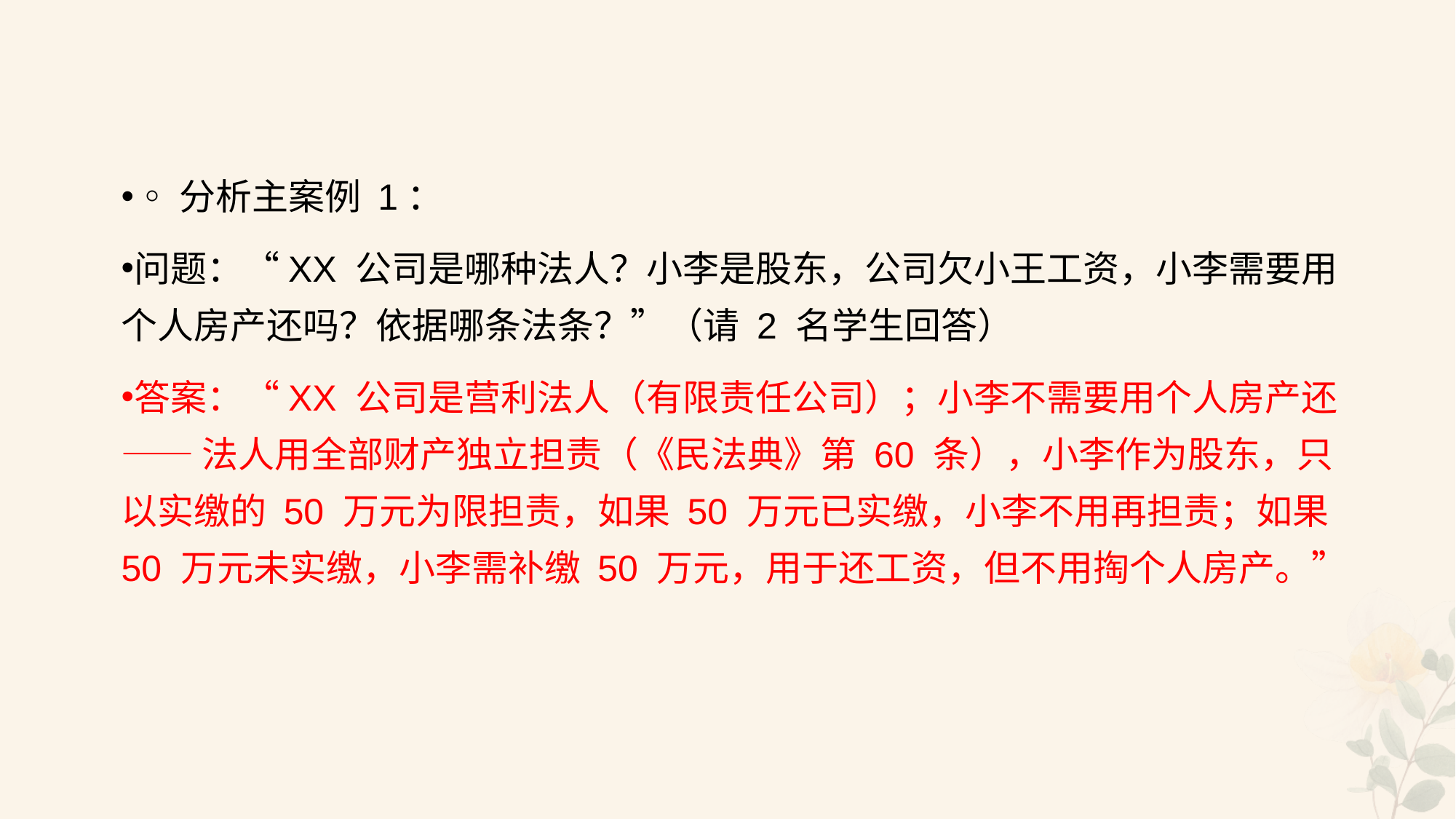

#
◦分析主案例 1：
问题：“XX 公司是哪种法人？小李是股东，公司欠小王工资，小李需要用个人房产还吗？依据哪条法条？”（请 2 名学生回答）
答案：“XX 公司是营利法人（有限责任公司）；小李不需要用个人房产还 —— 法人用全部财产独立担责（《民法典》第 60 条），小李作为股东，只以实缴的 50 万元为限担责，如果 50 万元已实缴，小李不用再担责；如果 50 万元未实缴，小李需补缴 50 万元，用于还工资，但不用掏个人房产。”